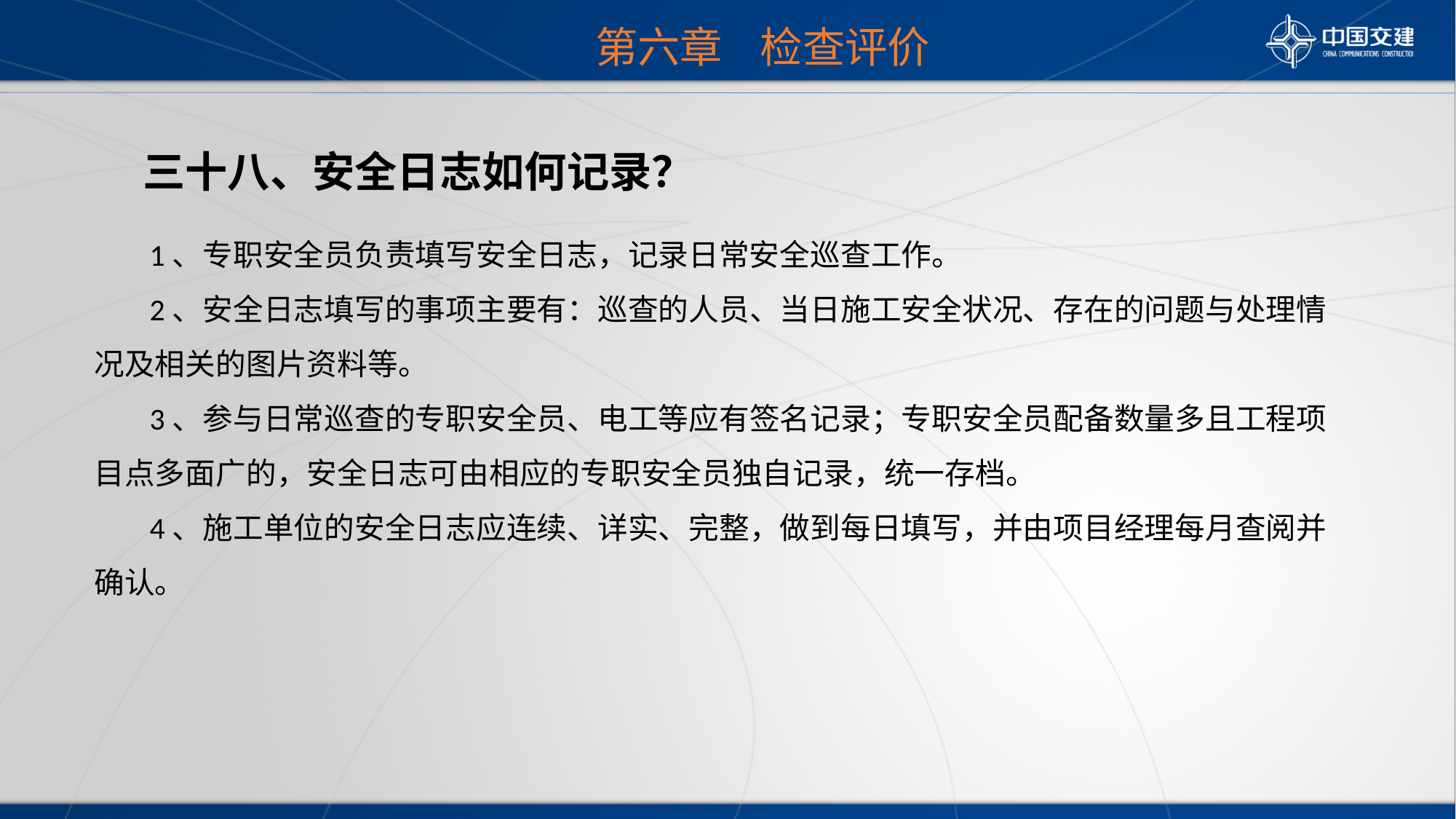

第六章    检查评价
    三十八、安全日志如何记录？
        1、专职安全员负责填写安全日志，记录日常安全巡查工作。
        2、安全日志填写的事项主要有：巡查的人员、当日施工安全状况、存在的问题与处理情况及相关的图片资料等。
        3、参与日常巡查的专职安全员、电工等应有签名记录；专职安全员配备数量多且工程项目点多面广的，安全日志可由相应的专职安全员独自记录，统一存档。
        4、施工单位的安全日志应连续、详实、完整，做到每日填写，并由项目经理每月查阅并确认。